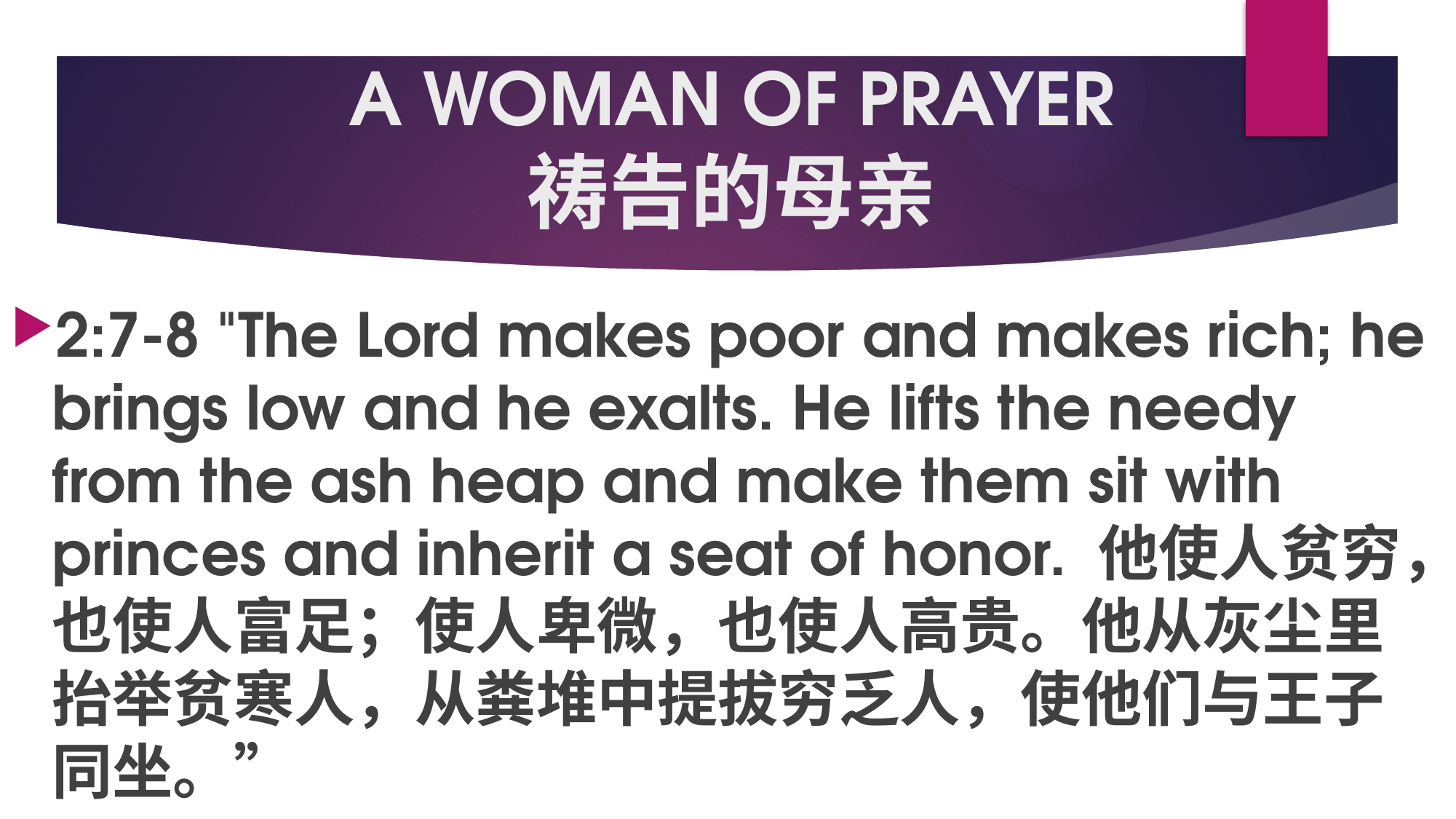

# A WOMAN OF PRAYER 祷告的母亲
2:7-8 "The Lord makes poor and makes rich; he brings low and he exalts. He lifts the needy from the ash heap and make them sit with princes and inherit a seat of honor. 他使人贫穷，也使人富足；使人卑微，也使人高贵。他从灰尘里抬举贫寒人，从粪堆中提拔穷乏人，使他们与王子同坐。”